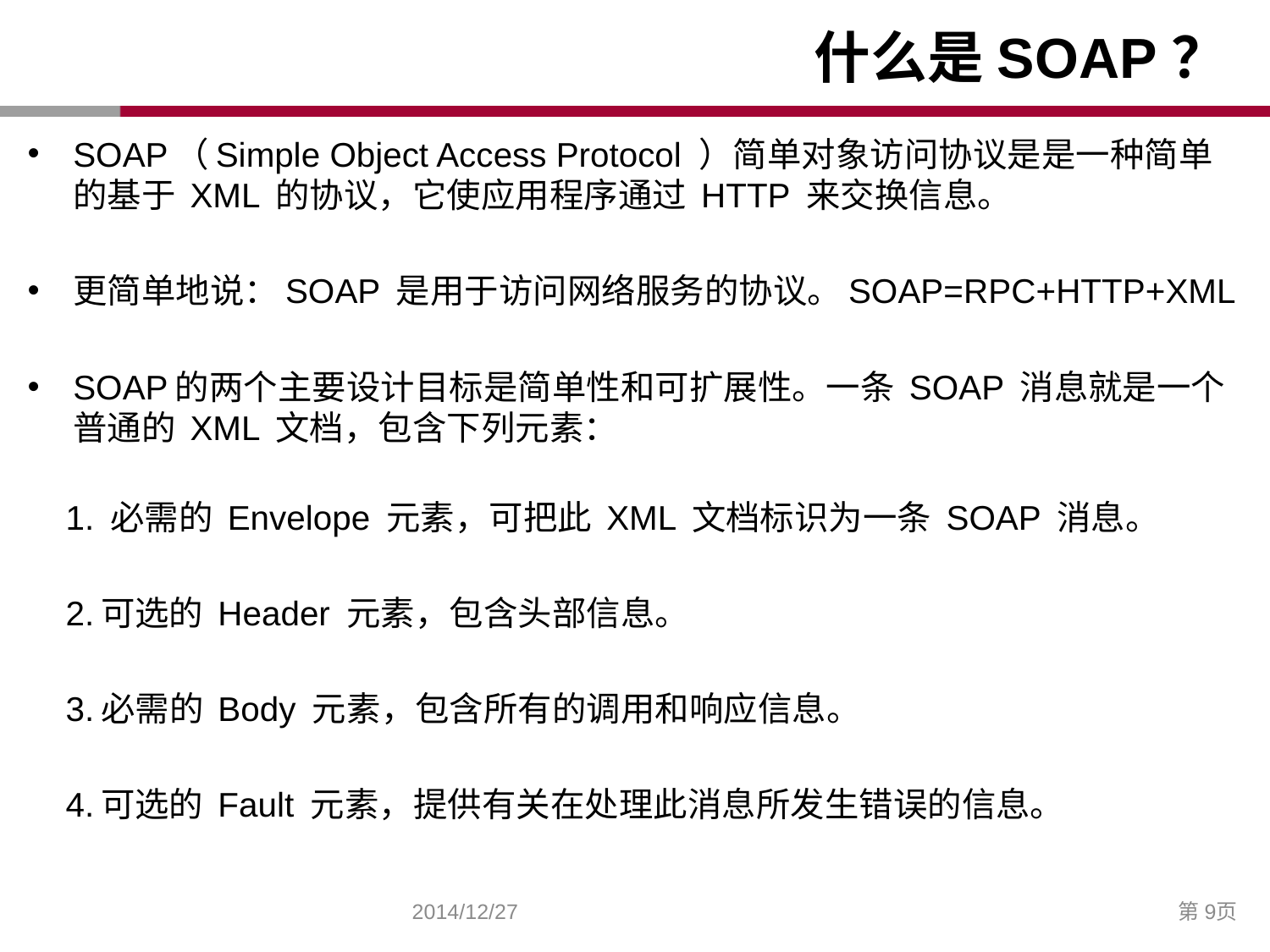

# 什么是SOAP？
SOAP（Simple Object Access Protocol ）简单对象访问协议是是一种简单的基于 XML 的协议，它使应用程序通过 HTTP 来交换信息。

更简单地说：SOAP 是用于访问网络服务的协议。SOAP=RPC+HTTP+XML

SOAP的两个主要设计目标是简单性和可扩展性。一条 SOAP 消息就是一个普通的 XML 文档，包含下列元素：
    1. 必需的 Envelope 元素，可把此 XML 文档标识为一条 SOAP 消息。

    2.可选的 Header 元素，包含头部信息。

    3.必需的 Body 元素，包含所有的调用和响应信息。

    4.可选的 Fault 元素，提供有关在处理此消息所发生错误的信息。
2014/12/27
第9页